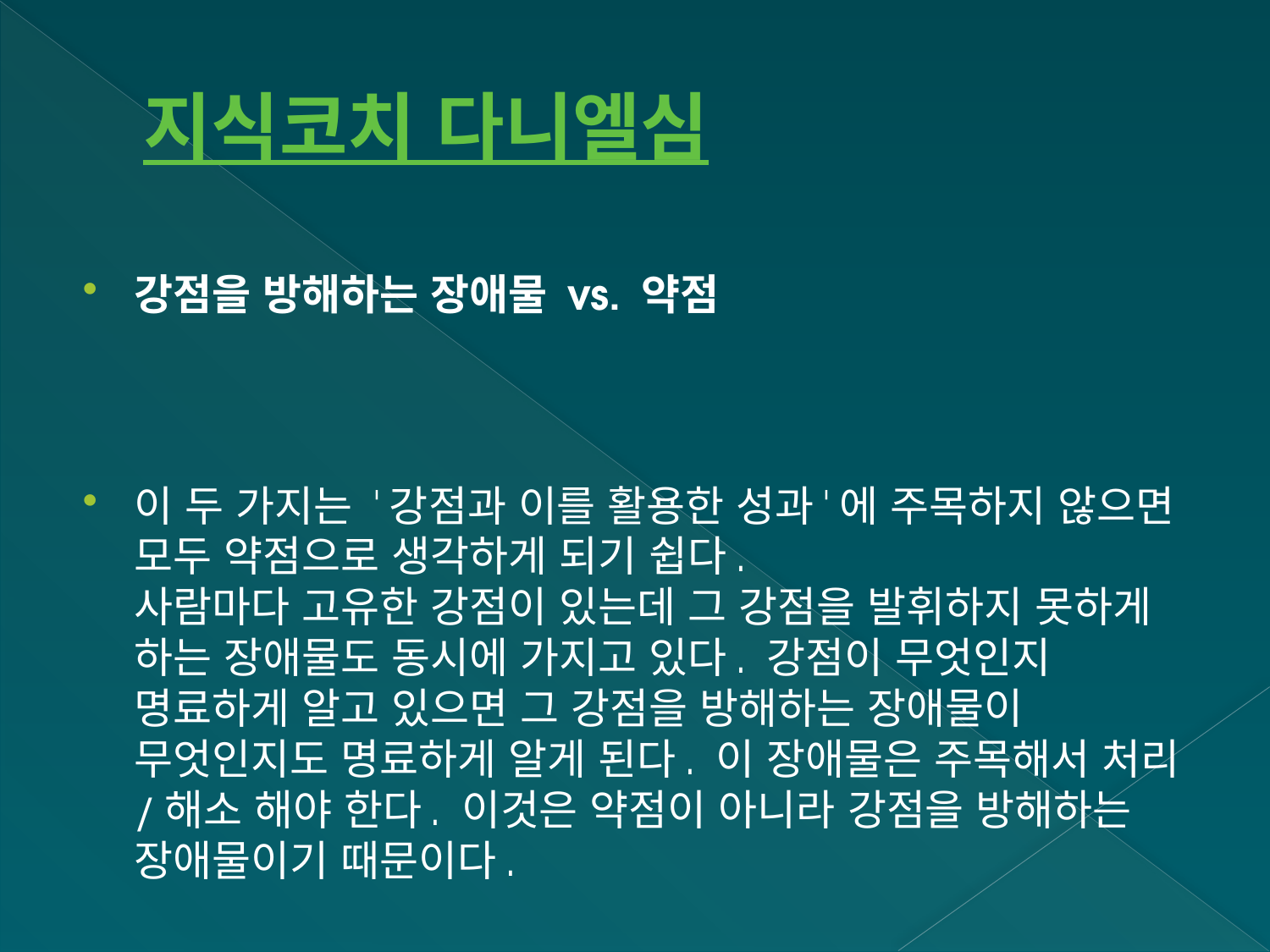

# 지식코치 다니엘심
강점을 방해하는 장애물 vs. 약점
이 두 가지는 '강점과 이를 활용한 성과'에 주목하지 않으면 모두 약점으로 생각하게 되기 쉽다.
사람마다 고유한 강점이 있는데 그 강점을 발휘하지 못하게 하는 장애물도 동시에 가지고 있다. 강점이 무엇인지 명료하게 알고 있으면 그 강점을 방해하는 장애물이 무엇인지도 명료하게 알게 된다. 이 장애물은 주목해서 처리/해소 해야 한다. 이것은 약점이 아니라 강점을 방해하는 장애물이기 때문이다.